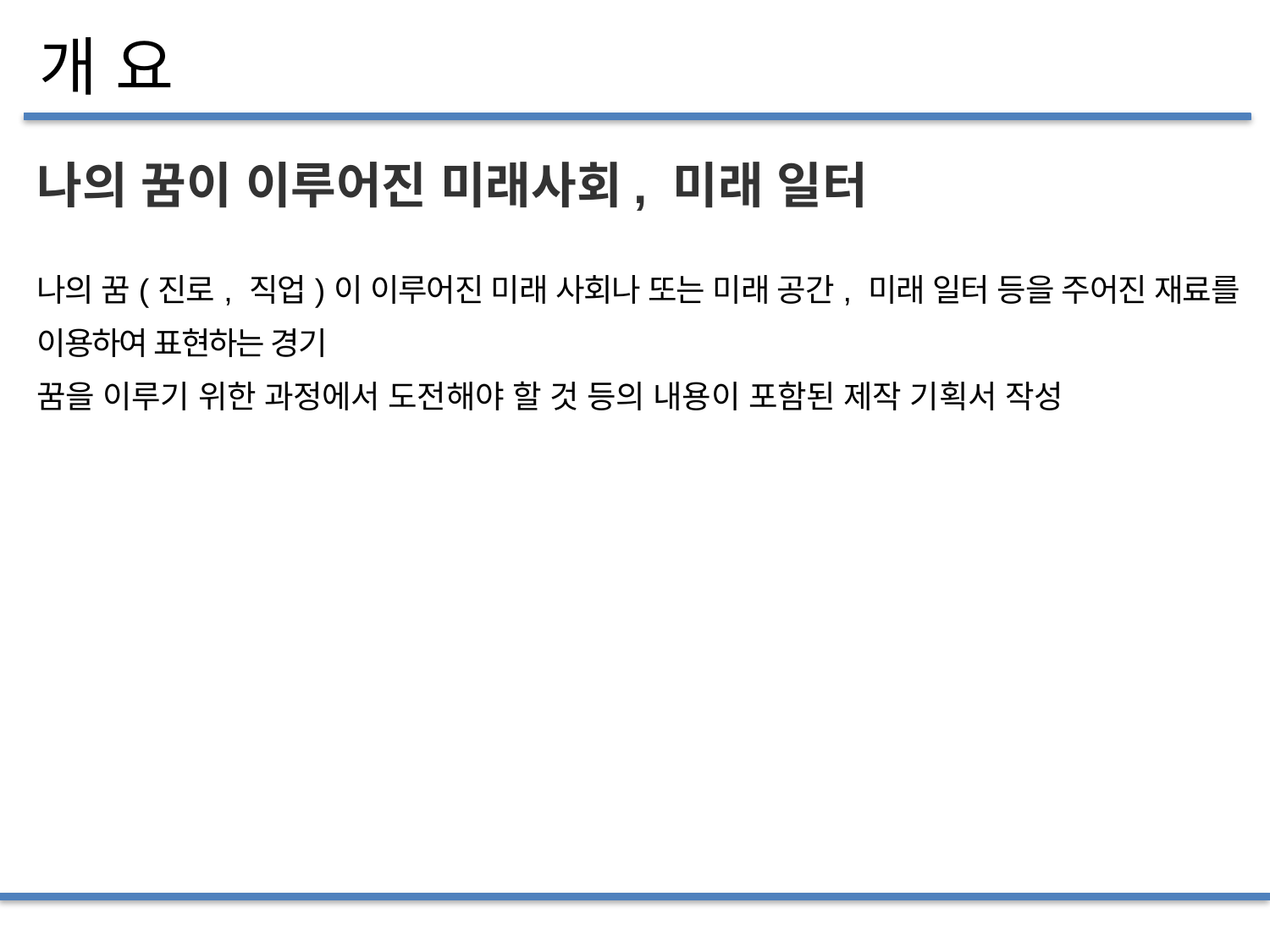

개 요

나의 꿈이 이루어진 미래사회, 미래 일터
나의 꿈(진로, 직업)이 이루어진 미래 사회나 또는 미래 공간, 미래 일터 등을 주어진 재료를 이용하여 표현하는 경기
꿈을 이루기 위한 과정에서 도전해야 할 것 등의 내용이 포함된 제작 기획서 작성